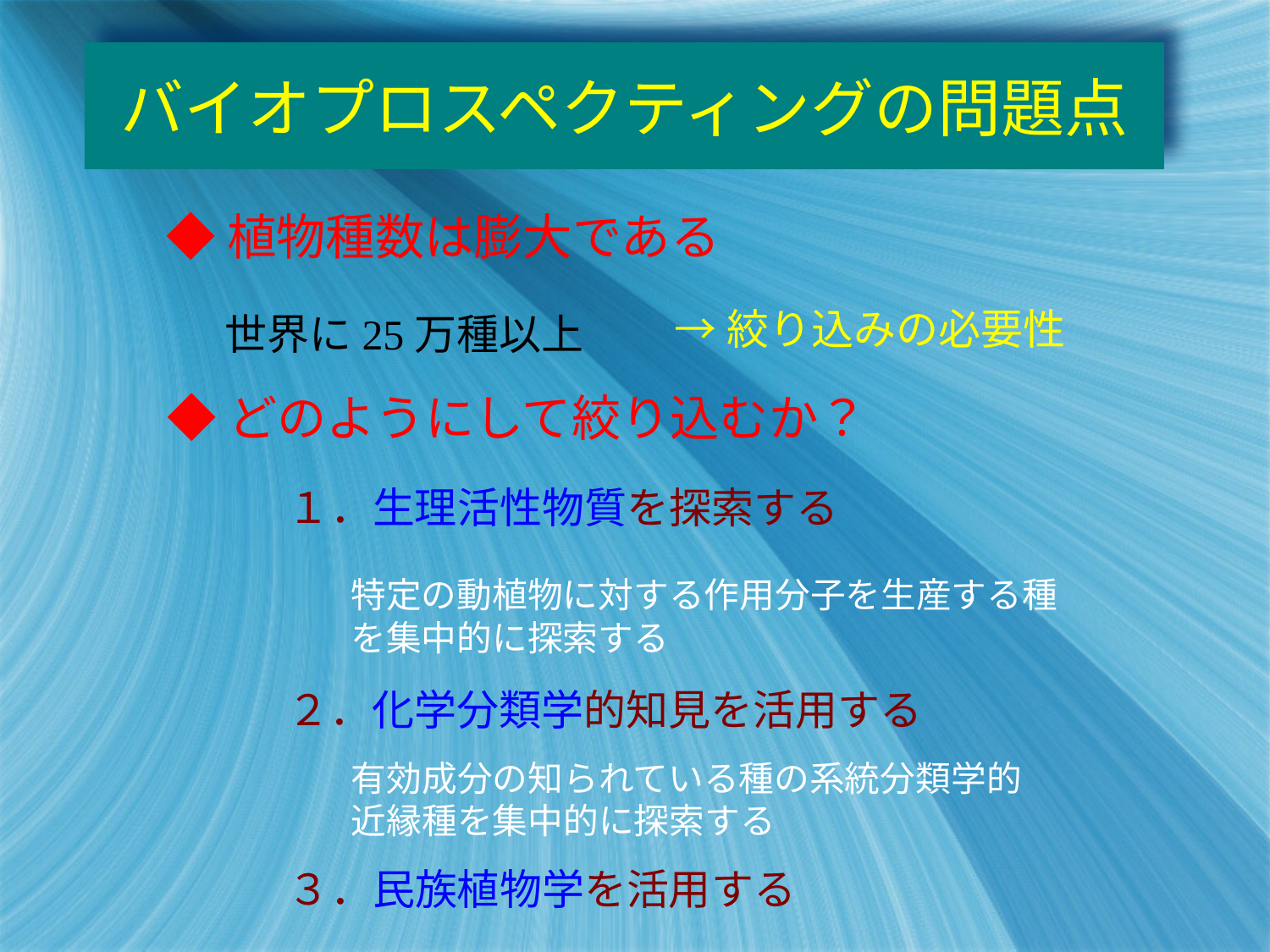

# バイオプロスペクティングの問題点
◆植物種数は膨大である
→絞り込みの必要性
世界に25万種以上
◆どのようにして絞り込むか？
１．生理活性物質を探索する
特定の動植物に対する作用分子を生産する種
を集中的に探索する
２．化学分類学的知見を活用する
有効成分の知られている種の系統分類学的
近縁種を集中的に探索する
３．民族植物学を活用する